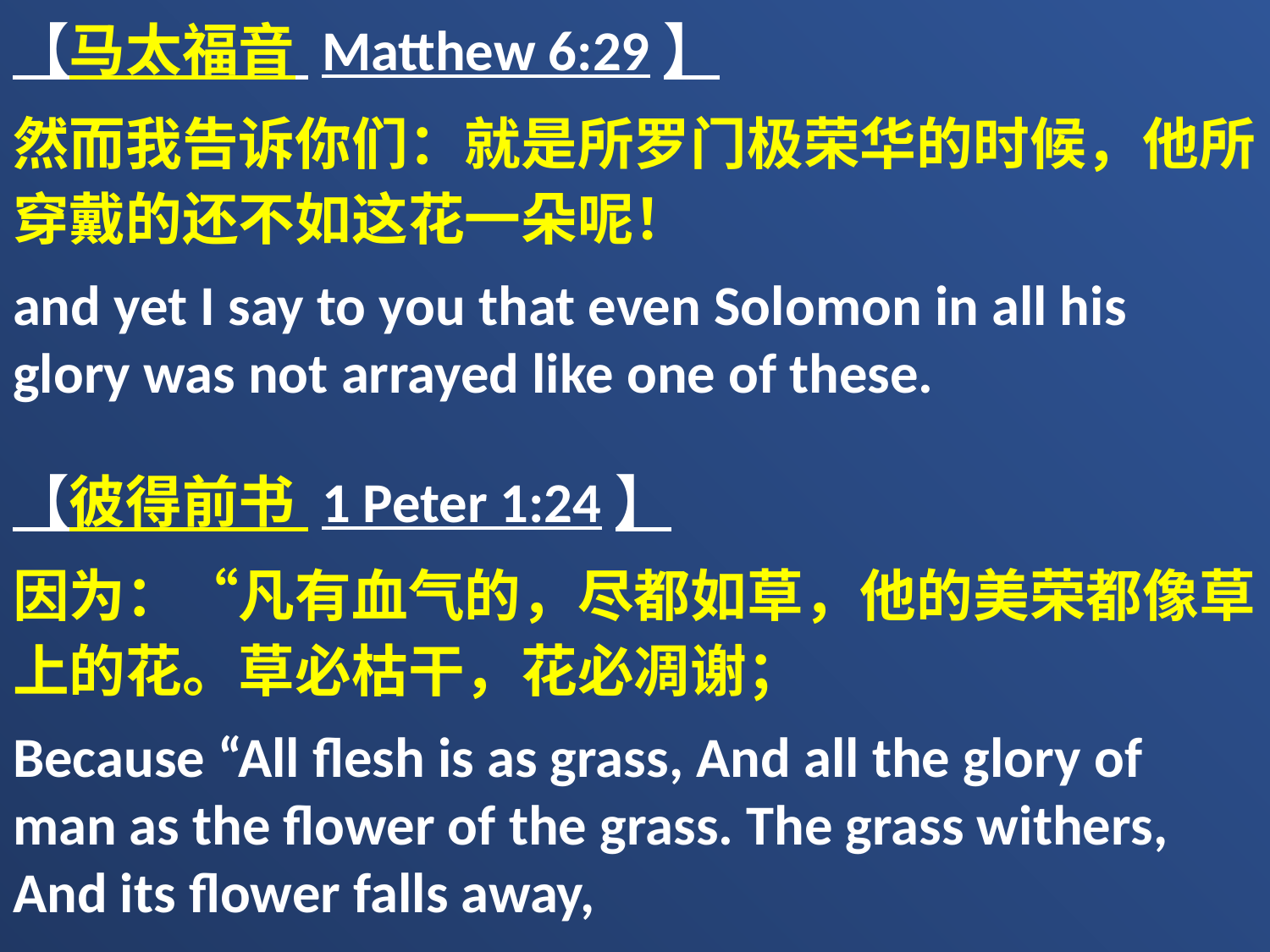

【马太福音 Matthew 6:29】
然而我告诉你们：就是所罗门极荣华的时候，他所穿戴的还不如这花一朵呢！
and yet I say to you that even Solomon in all his glory was not arrayed like one of these.

【彼得前书 1 Peter 1:24】
因为：“凡有血气的，尽都如草，他的美荣都像草上的花。草必枯干，花必凋谢；
Because “All flesh is as grass, And all the glory of man as the flower of the grass. The grass withers, And its flower falls away,